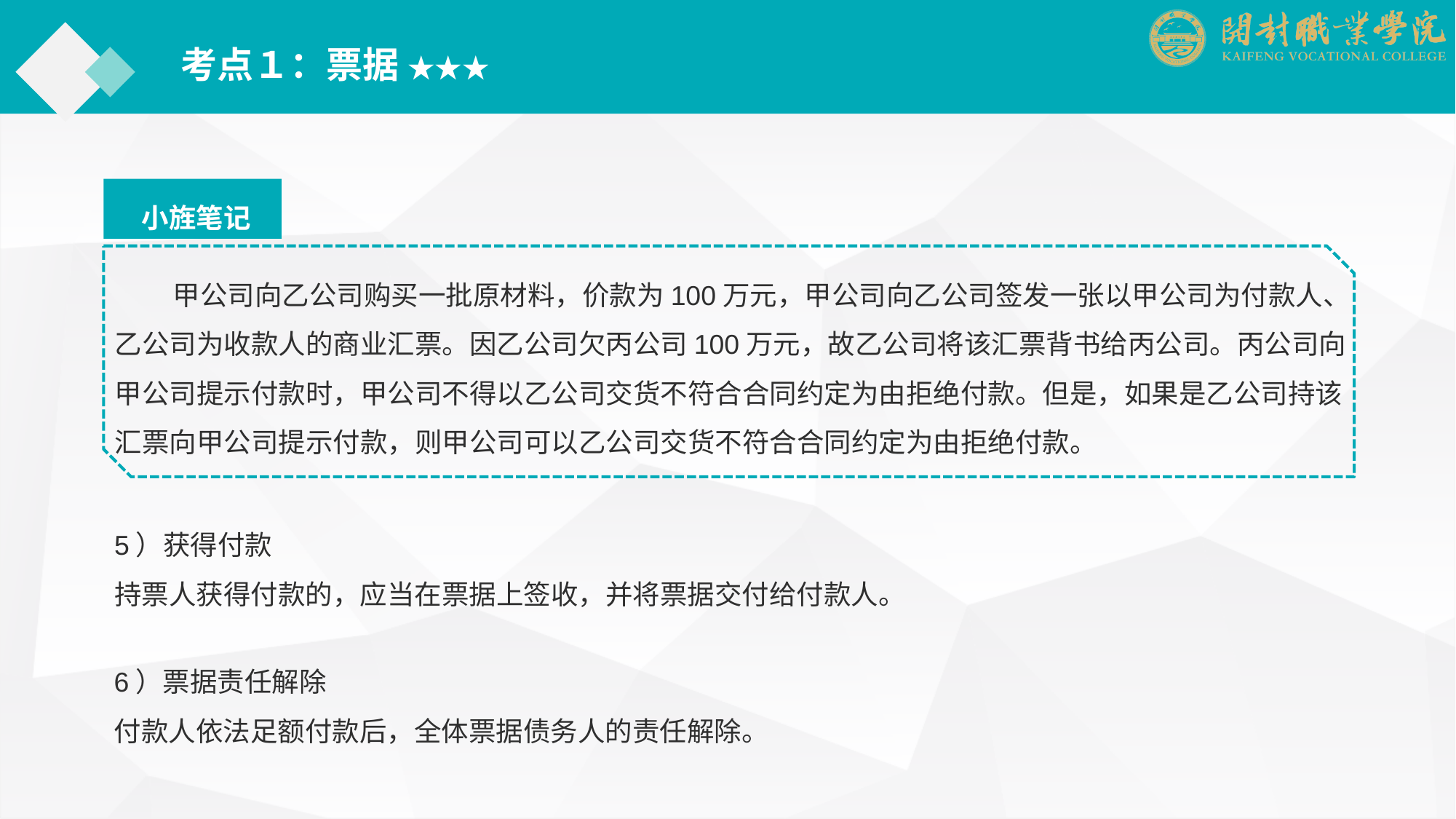

考点１：票据 ★★★
　小旌笔记

    　甲公司向乙公司购买一批原材料，价款为100万元，甲公司向乙公司签发一张以甲公司为付款人、乙公司为收款人的商业汇票。因乙公司欠丙公司100万元，故乙公司将该汇票背书给丙公司。丙公司向甲公司提示付款时，甲公司不得以乙公司交货不符合合同约定为由拒绝付款。但是，如果是乙公司持该汇票向甲公司提示付款，则甲公司可以乙公司交货不符合合同约定为由拒绝付款。
5）获得付款
持票人获得付款的，应当在票据上签收，并将票据交付给付款人。
6）票据责任解除
付款人依法足额付款后，全体票据债务人的责任解除。